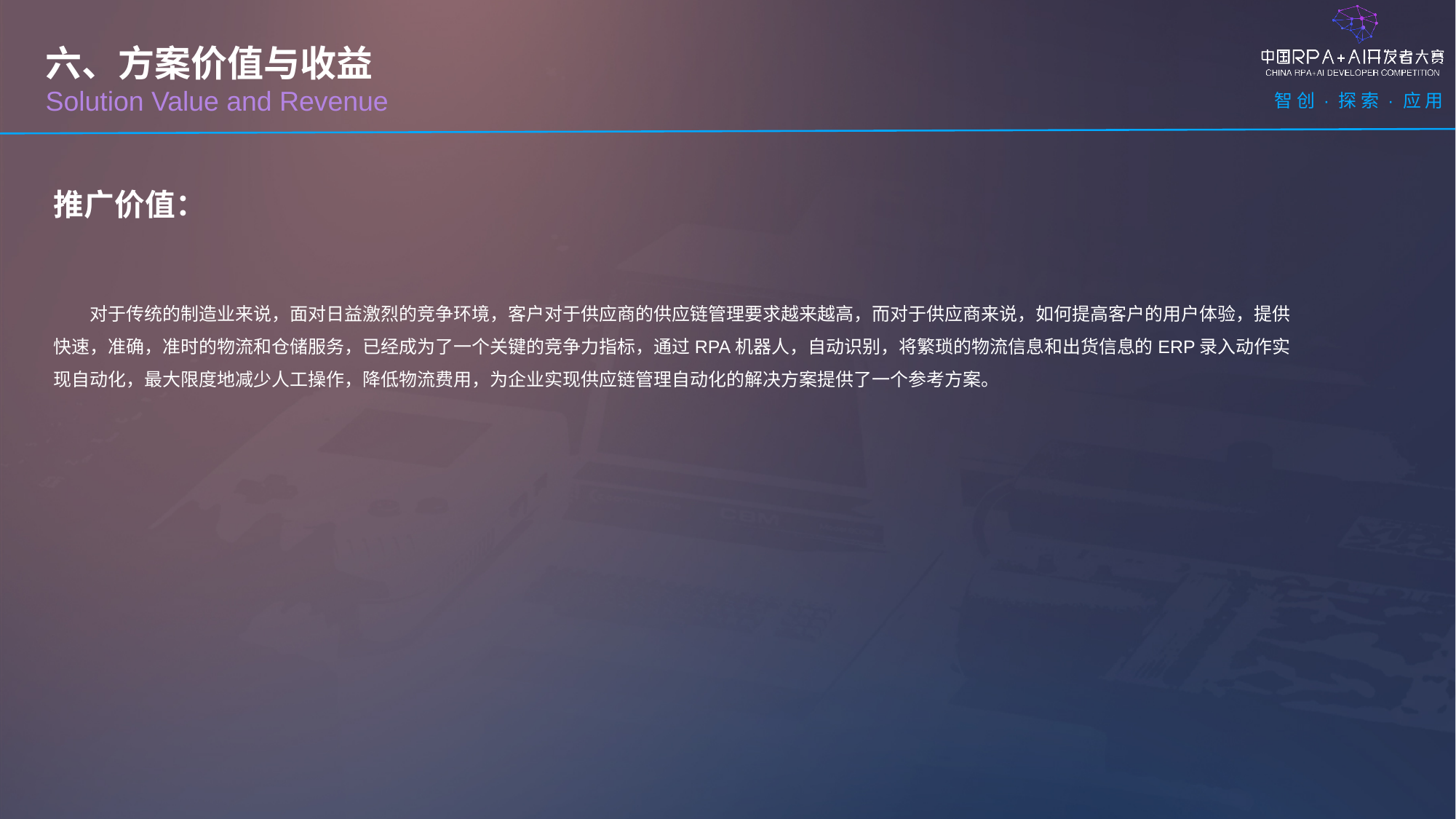

六、方案价值与收益
Solution Value and Revenue
推广价值：
        对于传统的制造业来说，面对日益激烈的竞争环境，客户对于供应商的供应链管理要求越来越高，而对于供应商来说，如何提高客户的用户体验，提供快速，准确，准时的物流和仓储服务，已经成为了一个关键的竞争力指标，通过RPA机器人，自动识别，将繁琐的物流信息和出货信息的ERP录入动作实现自动化，最大限度地减少人工操作，降低物流费用，为企业实现供应链管理自动化的解决方案提供了一个参考方案。